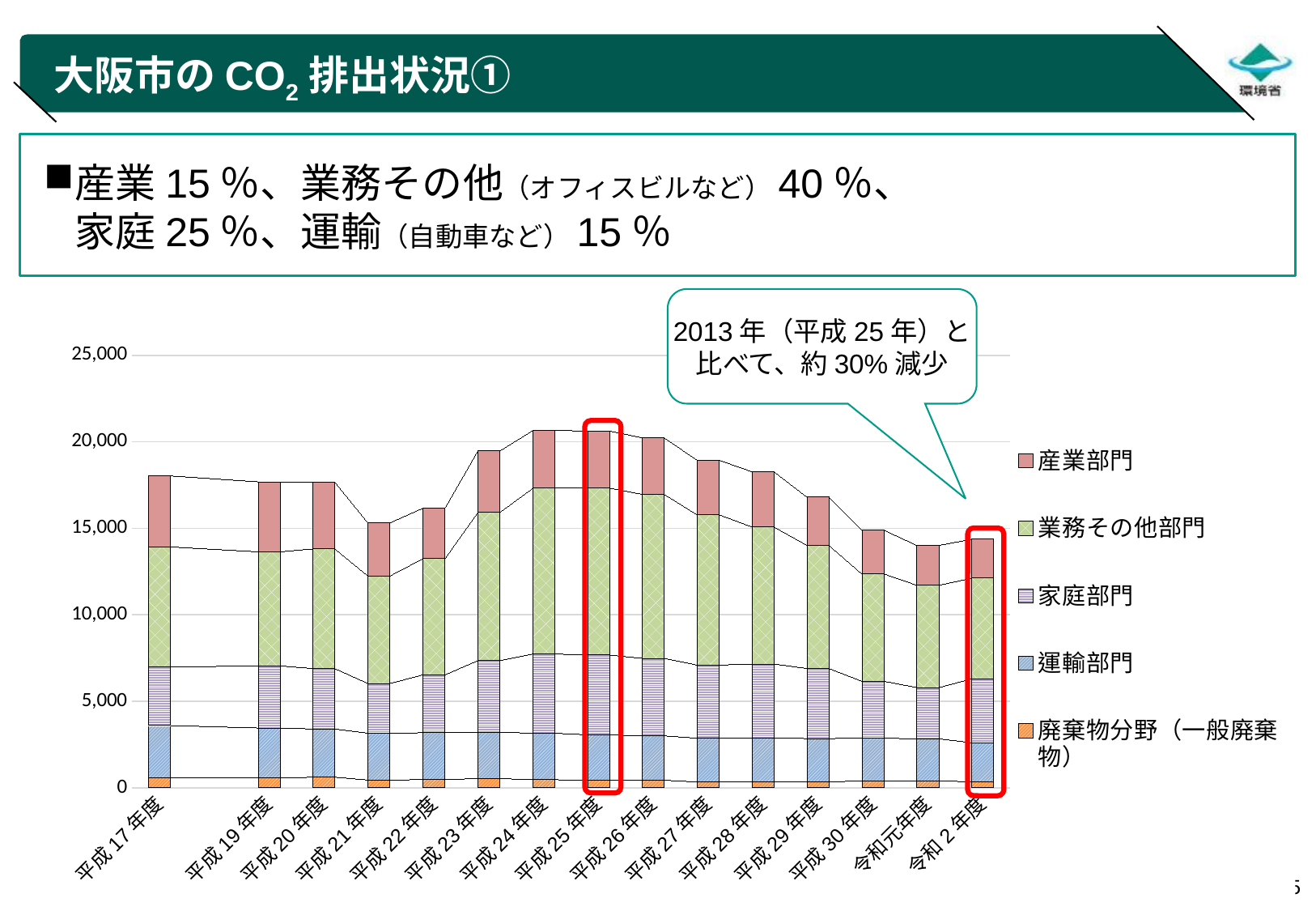

# 大阪市のCO2排出状況①
産業15％、業務その他（オフィスビルなど）40％、
家庭25％、運輸（自動車など）15％
2013年（平成25年）と比べて、約30%減少

### Chart

| Category | 廃棄物分野（一般廃棄物） | 運輸部門 | 家庭部門 | 業務その他部門 | 産業部門 | 合計 |
|---|---|---|---|---|---|---|
| 平成17年度 | 581.610586675 | 3018.067728561964 | 3380.391890714355 | 6945.256000631897 | 4104.388591077296 | 18029.714797660512 |
|  | None | None | None | None | None | None |
| 平成19年度 | 561.9680452261983 | 2894.970473449399 | 3591.711192842005 | 6591.117079047954 | 4046.8799759389317 | 17686.646766504487 |
| 平成20年度 | 615.93893050906 | 2782.9191681942048 | 3493.055967737394 | 6918.252442012622 | 3855.971626882633 | 17666.13813533591 |
| 平成21年度 | 448.78143674362 | 2708.0697165478095 | 2873.7927445821047 | 6222.952764741415 | 3065.5075867218784 | 15319.104249336828 |
| 平成22年度 | 474.580154325772 | 2708.536260339337 | 3347.6937463433387 | 6717.50284483992 | 2917.619087438801 | 16165.932093287169 |
| 平成23年度 | 534.1984459529799 | 2678.4100364863248 | 4143.678096304629 | 8567.192937829512 | 3551.0431786368536 | 19474.5226952103 |
| 平成24年度 | 469.5280375461997 | 2684.9626425731735 | 4579.405829763125 | 9582.352545857115 | 3337.932490249342 | 20654.181545988955 |
| 平成25年度 | 427.79886533938003 | 2636.6160794286056 | 4610.069740981895 | 9651.581606713868 | 3294.5800046789745 | 20620.64629714272 |
| 平成26年度 | 438.879961475465 | 2562.76034627512 | 4480.679874110635 | 9479.301627474762 | 3270.310603685615 | 20231.932413021597 |
| 平成27年度 | 336.38442408211546 | 2529.607024912205 | 4226.468254139946 | 8689.263916790898 | 3152.9820995387113 | 18934.705719463876 |
| 平成28年度 | 353.40510744971016 | 2519.8968847575393 | 4279.504462882594 | 7924.169781060997 | 3191.908402732398 | 18268.88463888324 |
| 平成29年度 | 349.8941329950261 | 2498.5234172011146 | 4046.9186036571823 | 7116.8392286771905 | 2793.2247518119493 | 16805.40013434246 |
| 平成30年度 | 392.48253004499406 | 2468.170580281581 | 3297.5973778338025 | 6208.766989014728 | 2528.7583255665263 | 14895.775802741633 |
| 令和元年度 | 410.52472458130933 | 2427.2548514600257 | 2957.323714858934 | 5915.206640296587 | 2305.475514722153 | 14015.78544591901 |
| 令和2年度 | 338.169165574654 | 2264.902317553001 | 3699.436641978828 | 5816.680690390568 | 2246.8092870645846 | 14365.998102561636 |